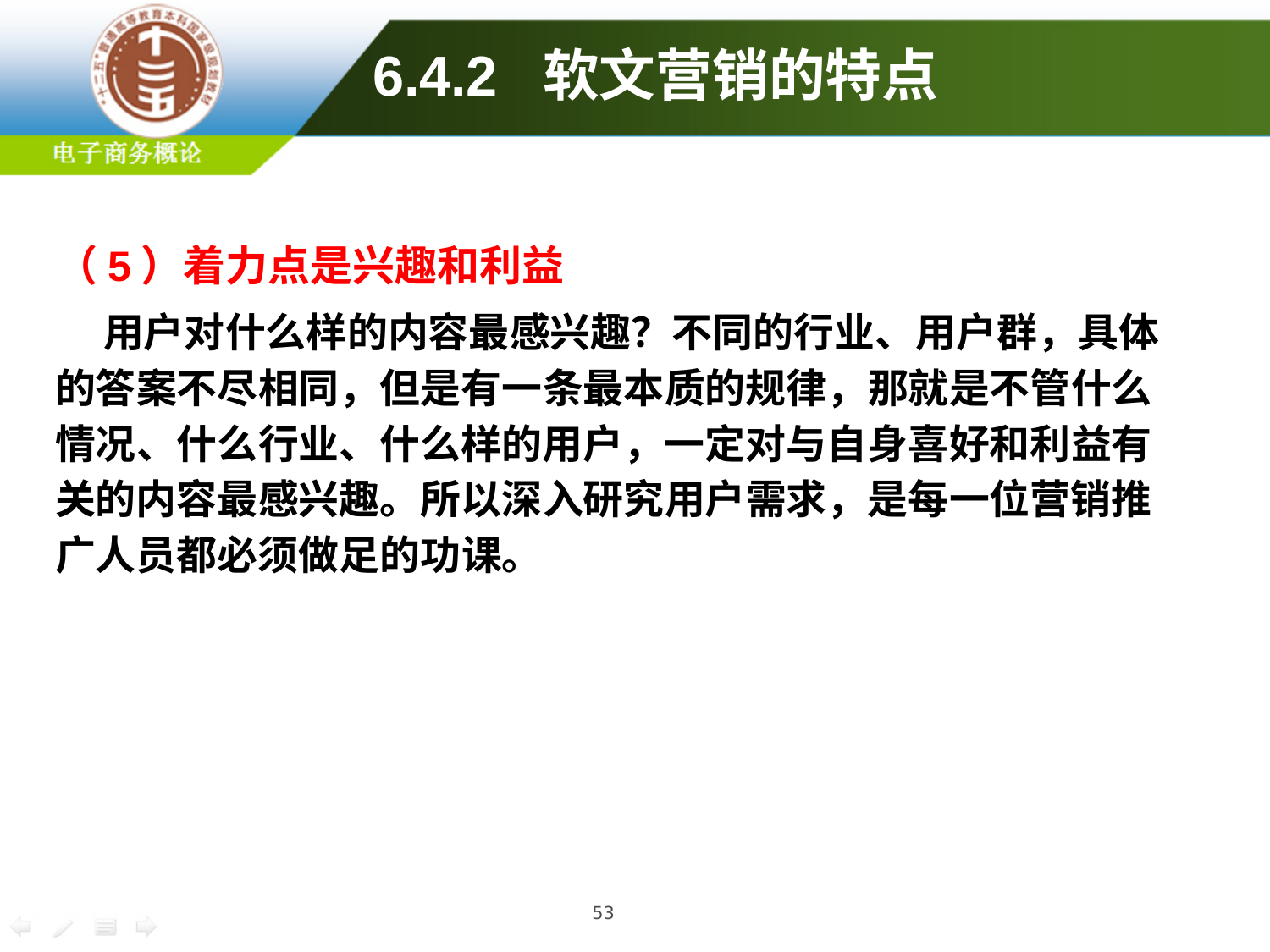

# 6.4.2  软文营销的特点
（5）着力点是兴趣和利益
    用户对什么样的内容最感兴趣？不同的行业、用户群，具体的答案不尽相同，但是有一条最本质的规律，那就是不管什么情况、什么行业、什么样的用户，一定对与自身喜好和利益有关的内容最感兴趣。所以深入研究用户需求，是每一位营销推广人员都必须做足的功课。
53